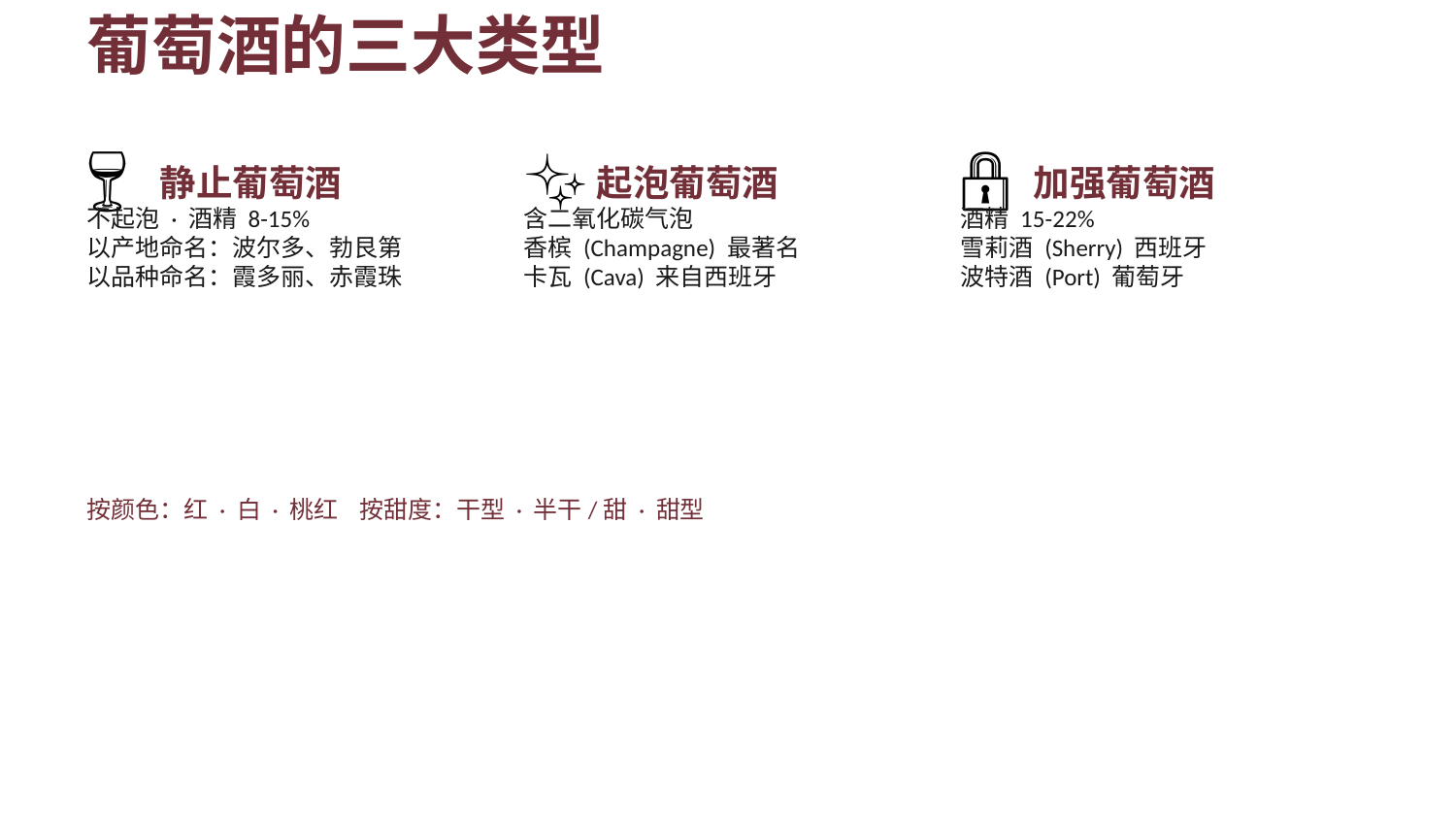

葡萄酒的三大类型
🍷
✨
🔒
静止葡萄酒
起泡葡萄酒
加强葡萄酒
不起泡 · 酒精 8-15%
以产地命名：波尔多、勃艮第
以品种命名：霞多丽、赤霞珠
含二氧化碳气泡
香槟 (Champagne) 最著名
卡瓦 (Cava) 来自西班牙
酒精 15-22%
雪莉酒 (Sherry) 西班牙
波特酒 (Port) 葡萄牙
按颜色：红 · 白 · 桃红    按甜度：干型 · 半干/甜 · 甜型